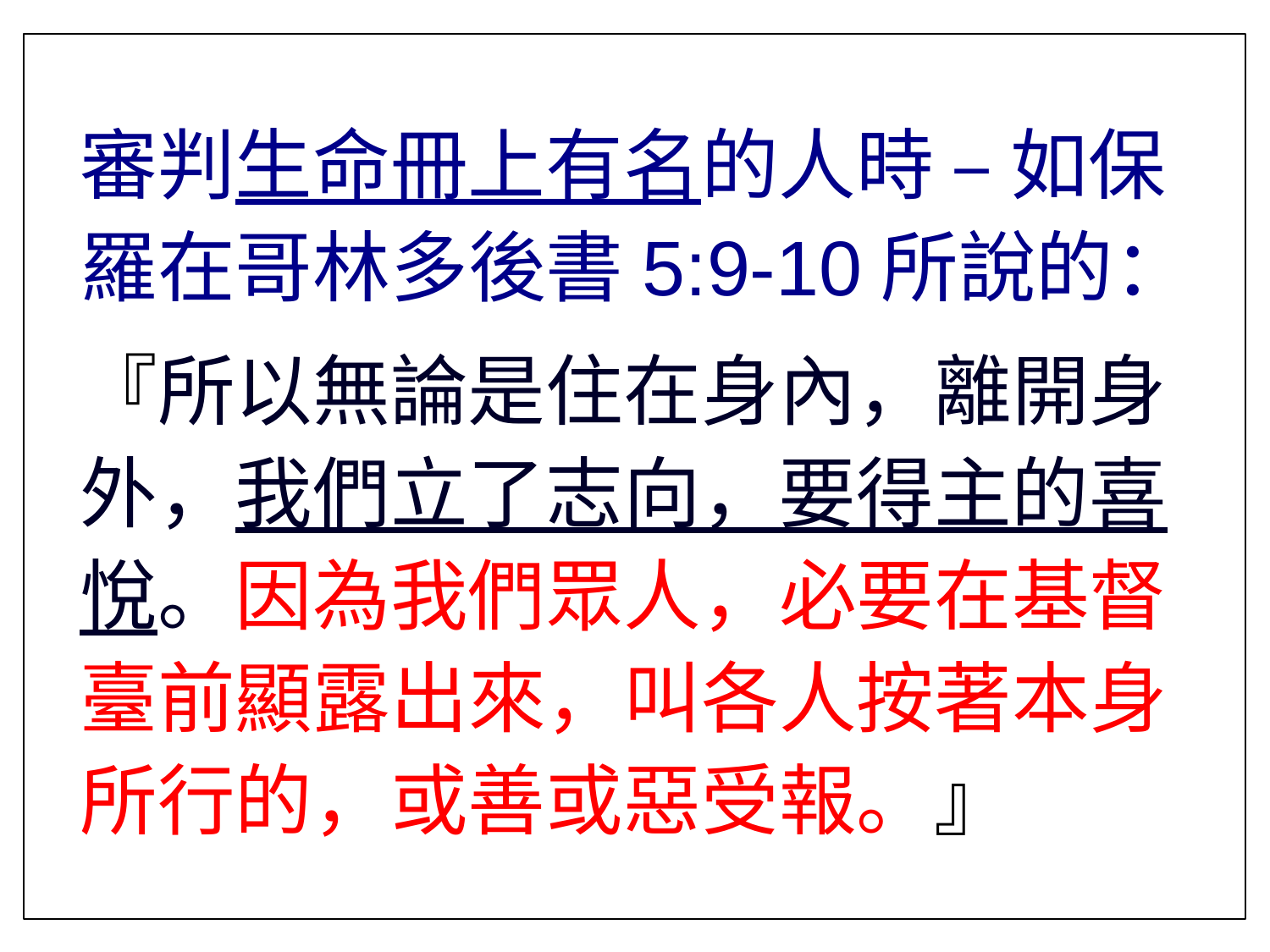

審判生命冊上有名的人時 – 如保羅在哥林多後書5:9-10所說的：
『所以無論是住在身內，離開身外，我們立了志向，要得主的喜悅。因為我們眾人，必要在基督臺前顯露出來，叫各人按著本身所行的，或善或惡受報。』